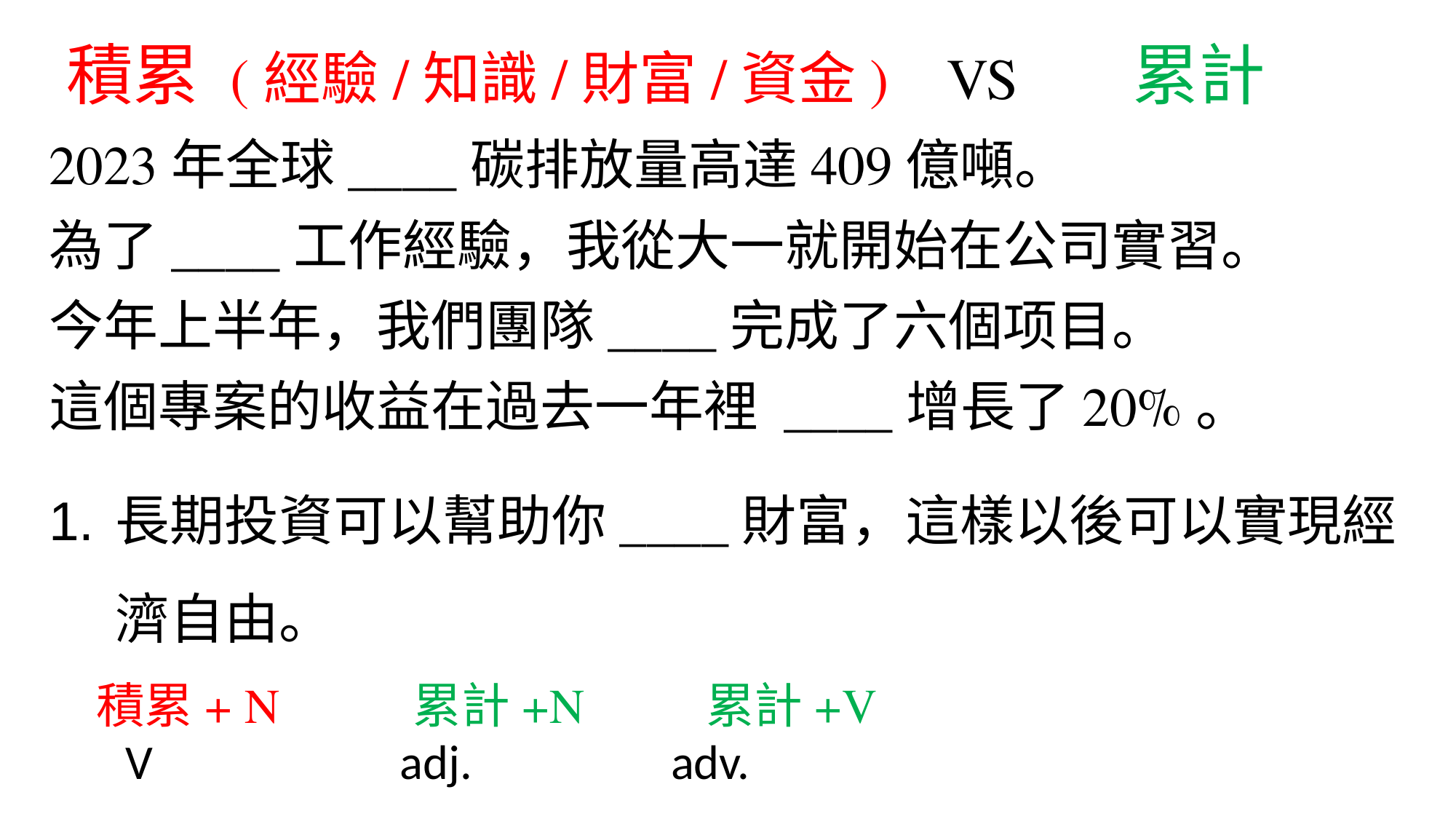

# 積累 (經驗/知識/財富/資金)    VS       累計
2023年全球____碳排放量高達409億噸。
為了____工作經驗，我從大一就開始在公司實習。
今年上半年，我們團隊____完成了六個项目。
這個專案的收益在過去一年裡 ____增長了20%。
長期投資可以幫助你____財富，這樣以後可以實現經濟自由。
積累+ N          累計+N         累計+V
adv.
V
adj.